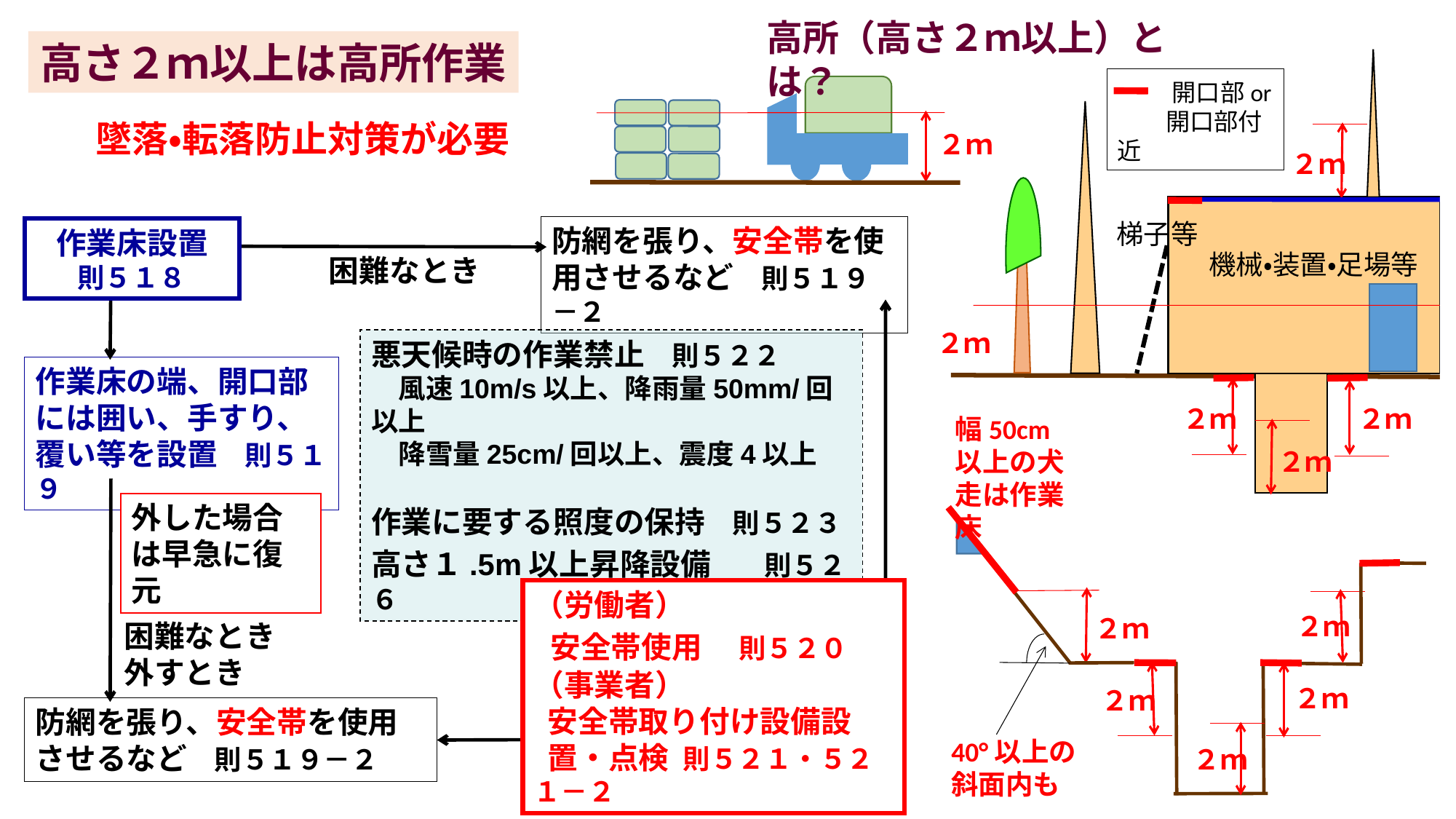

高所（高さ２ｍ以上）とは？
高さ２ｍ以上は高所作業

　　開口部or
　　開口部付近

墜落・転落防止対策が必要
２ｍ

２ｍ

梯子等
防網を張り、安全帯を使用させるなど　則５１９－２
作業床設置
則５１８

機械・装置・足場等

困難なとき

２ｍ
悪天候時の作業禁止　則５２２
　風速10m/s以上、降雨量50mm/回以上
　降雪量25cm/回以上、震度4以上

作業に要する照度の保持　則５２３
高さ１.5m以上昇降設備　  則５２６
作業床の端、開口部には囲い、手すり、覆い等を設置　則５１９

２ｍ
２ｍ
幅50cm以上の犬走は作業床
２ｍ

外した場合は早急に復元

（労働者）
 安全帯使用　則５２０
（事業者）
 安全帯取り付け設備設
 置・点検  則５２１・５２１－２
２ｍ
２ｍ
困難なとき
外すとき

２ｍ
２ｍ
防網を張り、安全帯を使用させるなど　則５１９－２
40°以上の斜面内も
２ｍ